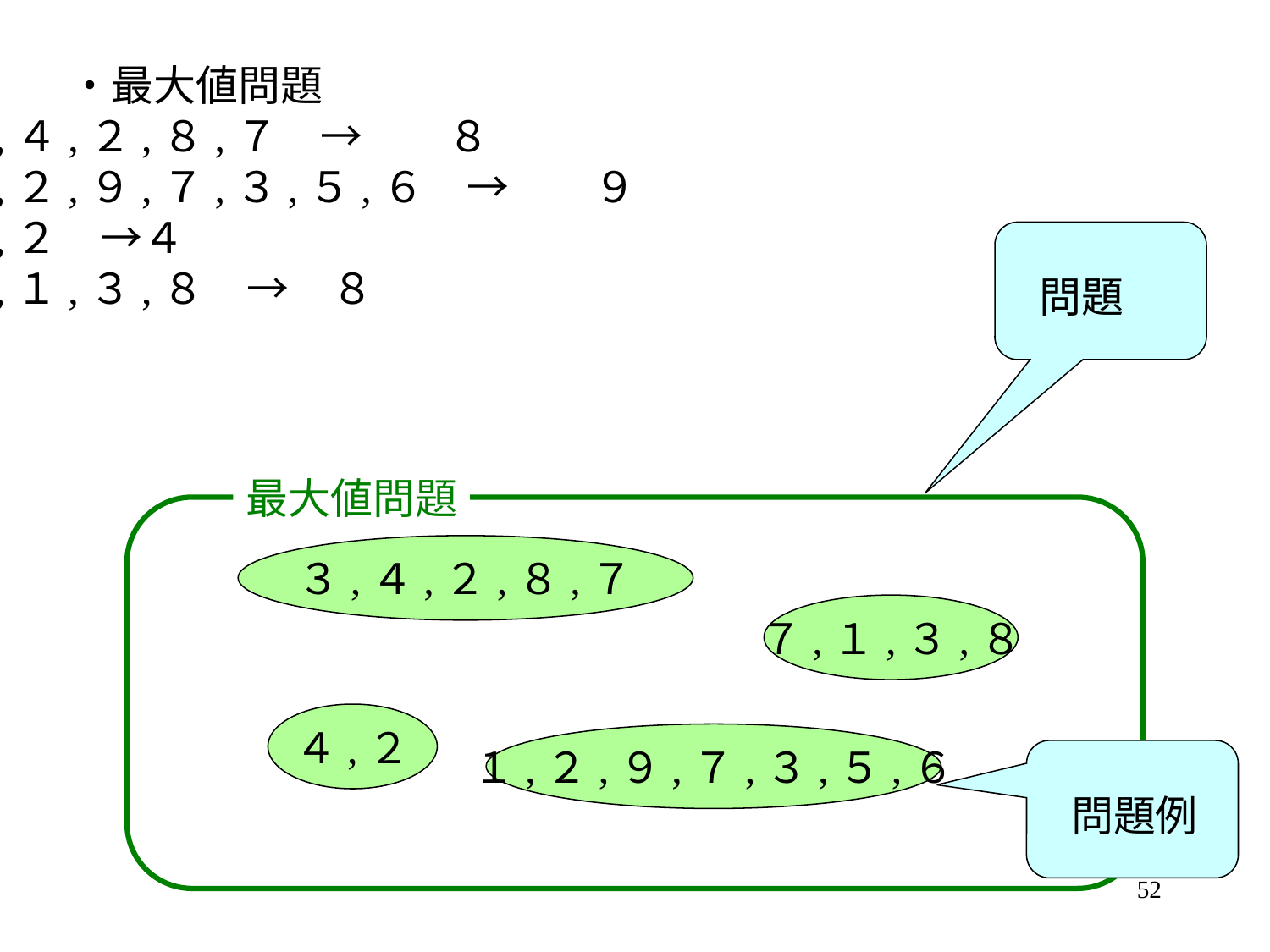

・最大値問題
３,４,２,８,７　→　　８
１,２,９,７,３,５,６　→　　９
４,２　→４
７,１,３,８　→　８

問題
最大値問題

３,４,２,８,７
７,１,３,８
４,２
１,２,９,７,３,５,６

問題例
52